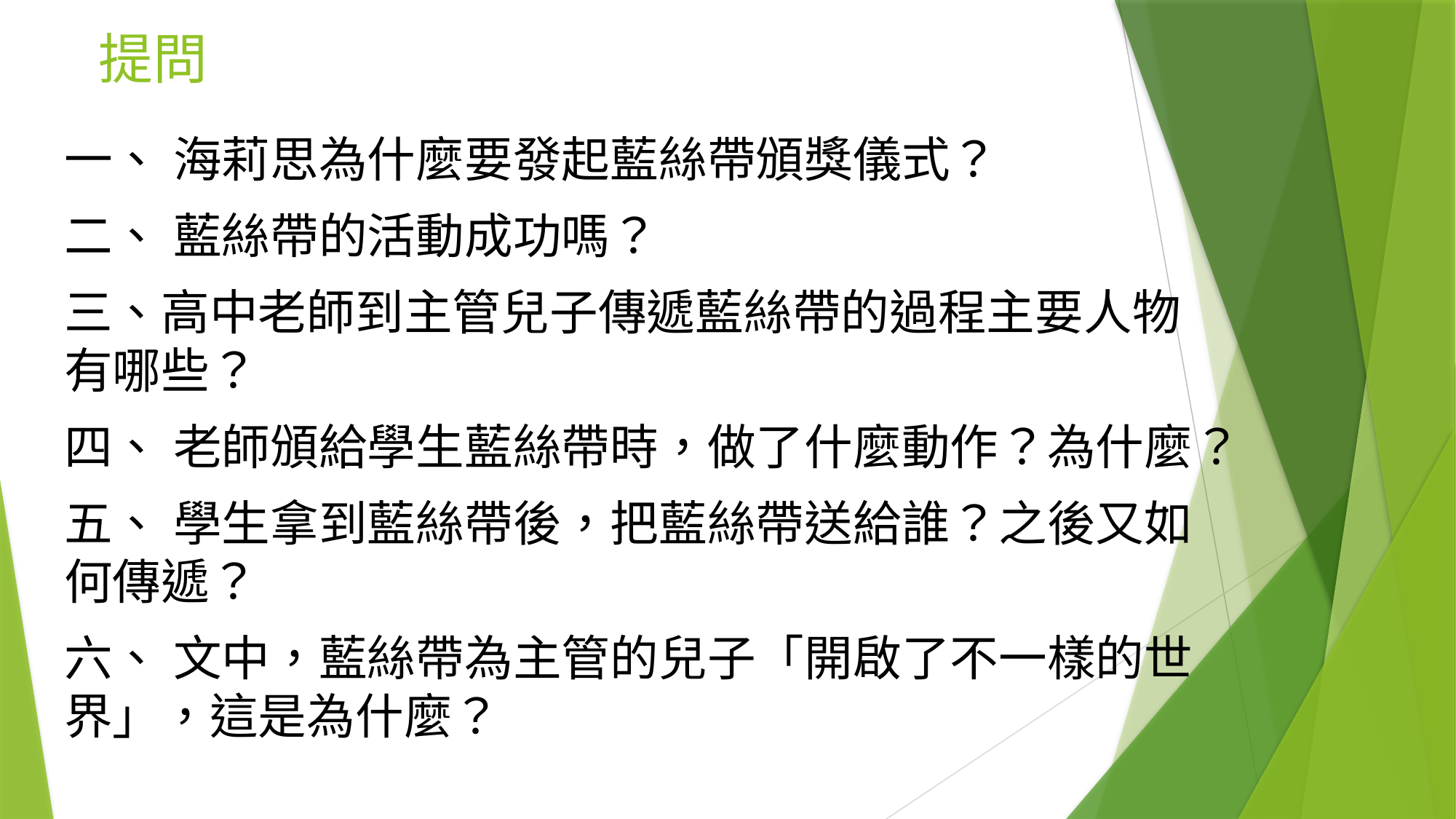

# 提問
一、	海莉思為什麼要發起藍絲帶頒獎儀式？
二、	藍絲帶的活動成功嗎？
三、高中老師到主管兒子傳遞藍絲帶的過程主要人物有哪些？
四、	老師頒給學生藍絲帶時，做了什麼動作？為什麼？
五、	學生拿到藍絲帶後，把藍絲帶送給誰？之後又如何傳遞？
六、	文中，藍絲帶為主管的兒子「開啟了不一樣的世界」，這是為什麼？